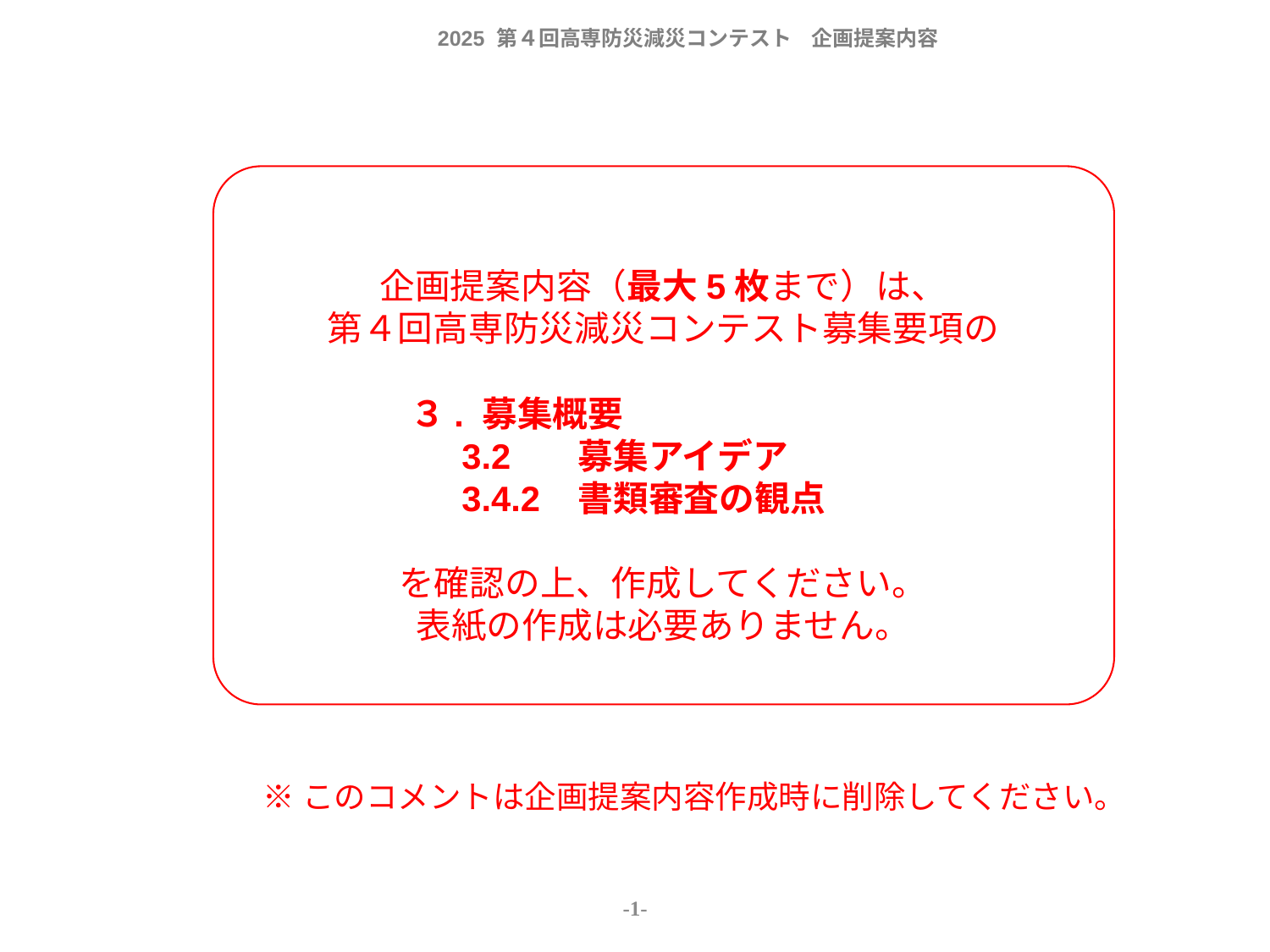

企画提案内容（最大5枚まで）は、
第４回高専防災減災コンテスト募集要項の

               ３. 募集概要
　                 3.2      募集アイデア
　                 3.4.2   書類審査の観点

を確認の上、作成してください。
表紙の作成は必要ありません。
※このコメントは企画提案内容作成時に削除してください。
-1-